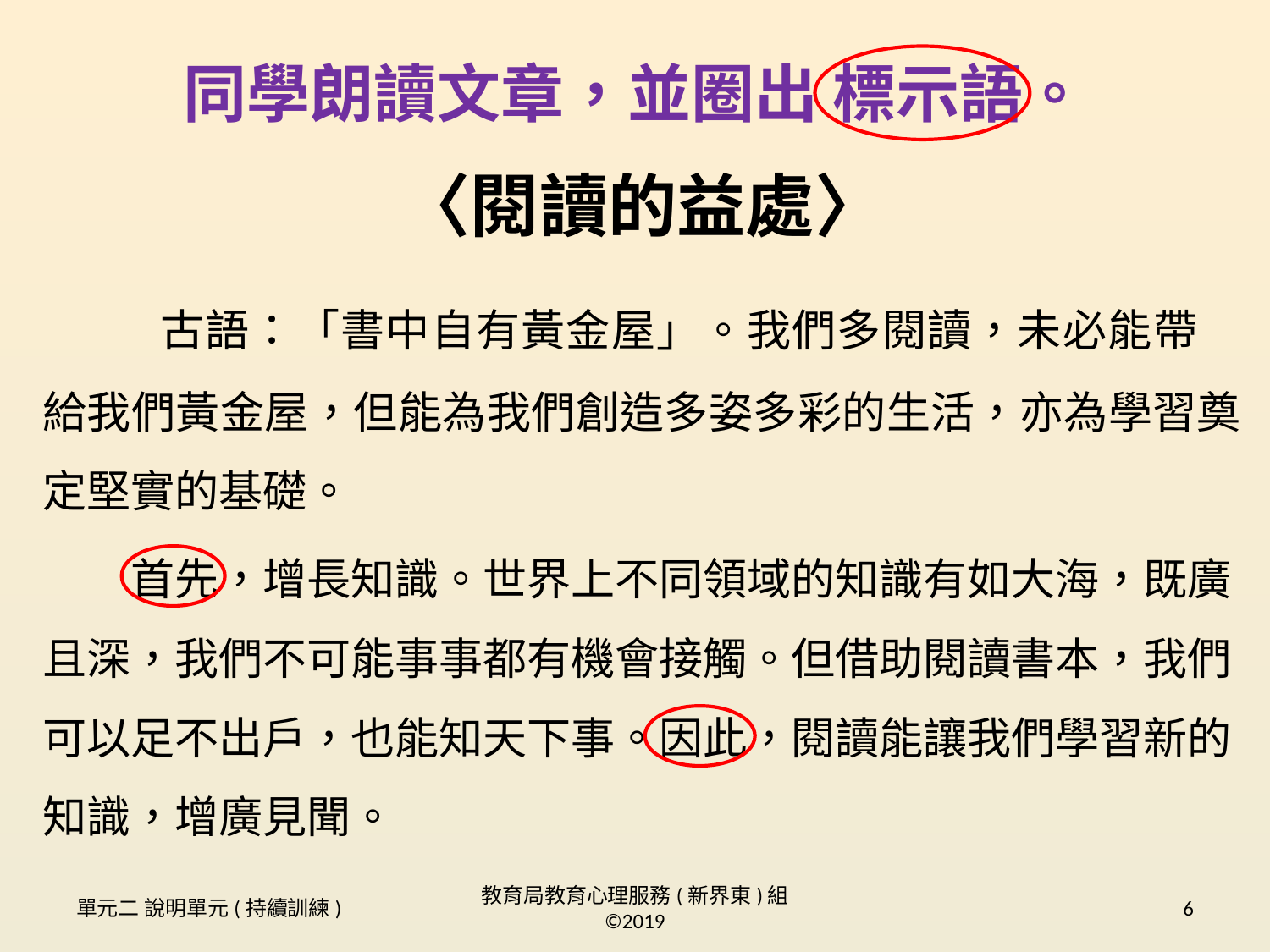

# 同學朗讀文章，並圈出 標示語。

〈閱讀的益處〉
        古語：「書中自有黃金屋」。我們多閱讀，未必能帶     給我們黃金屋，但能為我們創造多姿多彩的生活，亦為學習奠定堅實的基礎。
　　首先，增長知識。世界上不同領域的知識有如大海，既廣且深，我們不可能事事都有機會接觸。但借助閱讀書本，我們可以足不出戶，也能知天下事。因此，閱讀能讓我們學習新的知識，增廣見聞。

單元二 說明單元(持續訓練)
教育局教育心理服務(新界東)組 ©2019
6